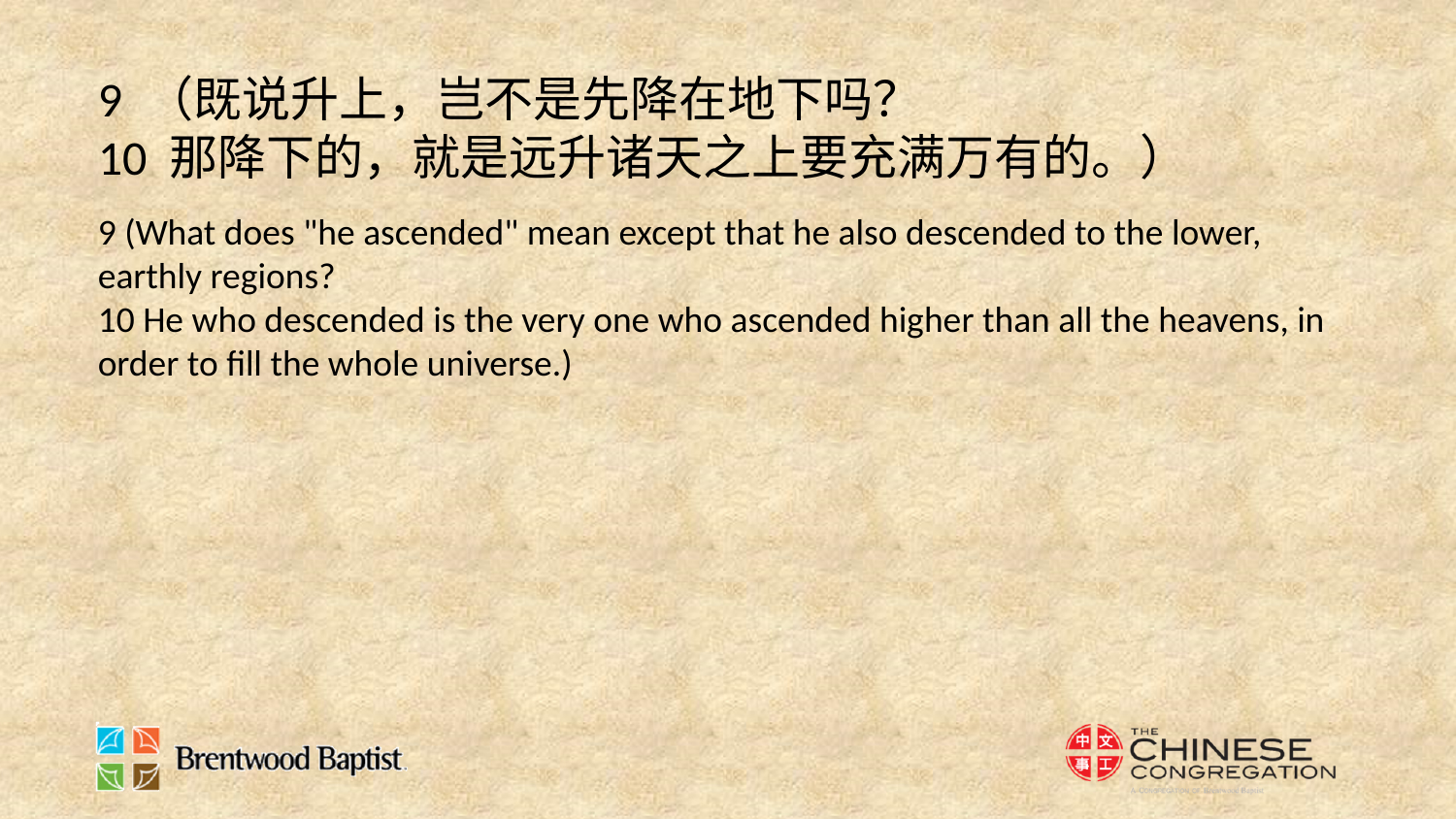

9 （既说升上，岂不是先降在地下吗？
10 那降下的，就是远升诸天之上要充满万有的。）

9 (What does "he ascended" mean except that he also descended to the lower, earthly regions?
10 He who descended is the very one who ascended higher than all the heavens, in order to fill the whole universe.)